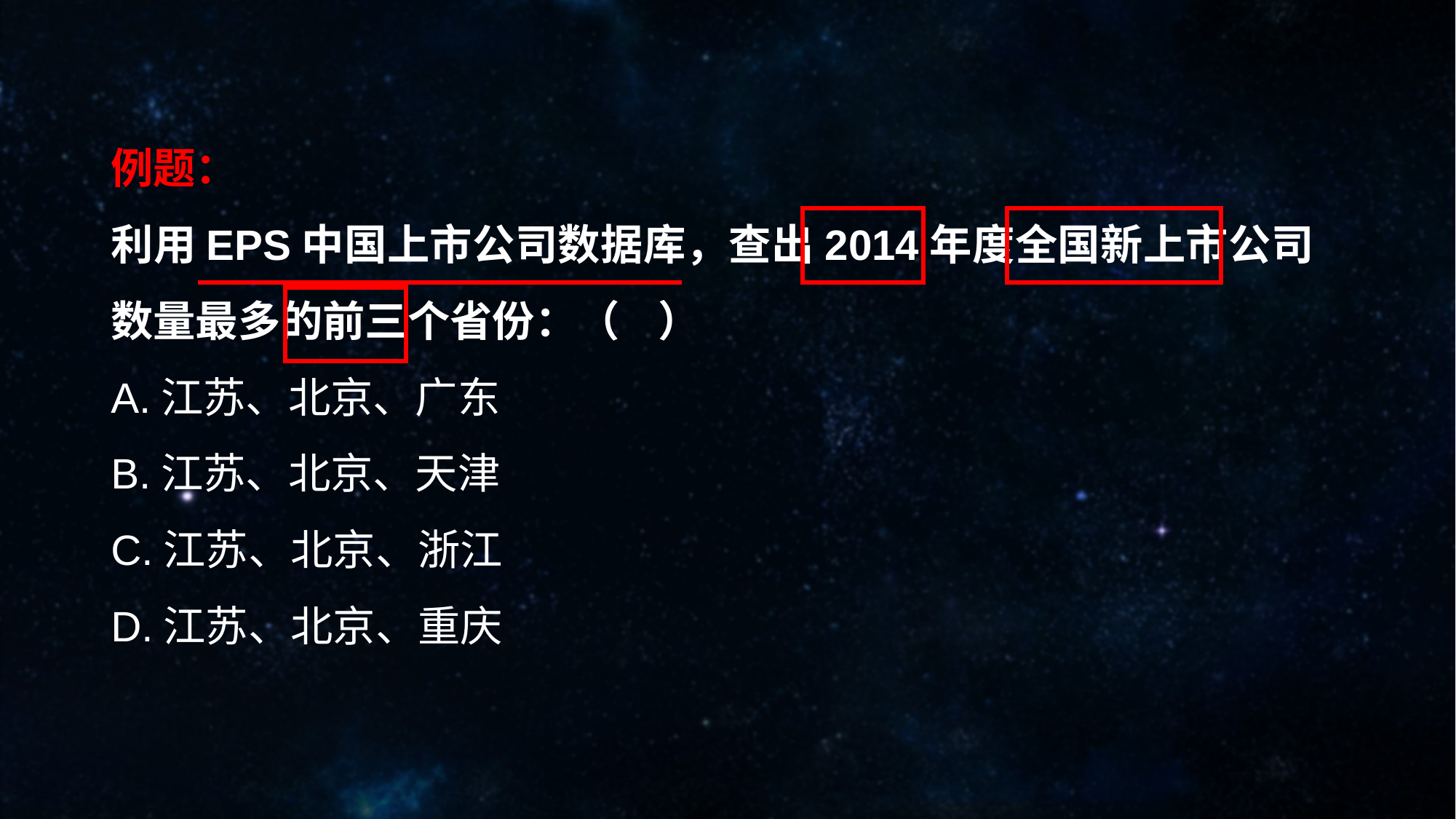

例题：
利用EPS中国上市公司数据库，查出2014年度全国新上市公司数量最多的前三个省份：（    ）
A.江苏、北京、广东
B.江苏、北京、天津
C.江苏、北京、浙江
D.江苏、北京、重庆